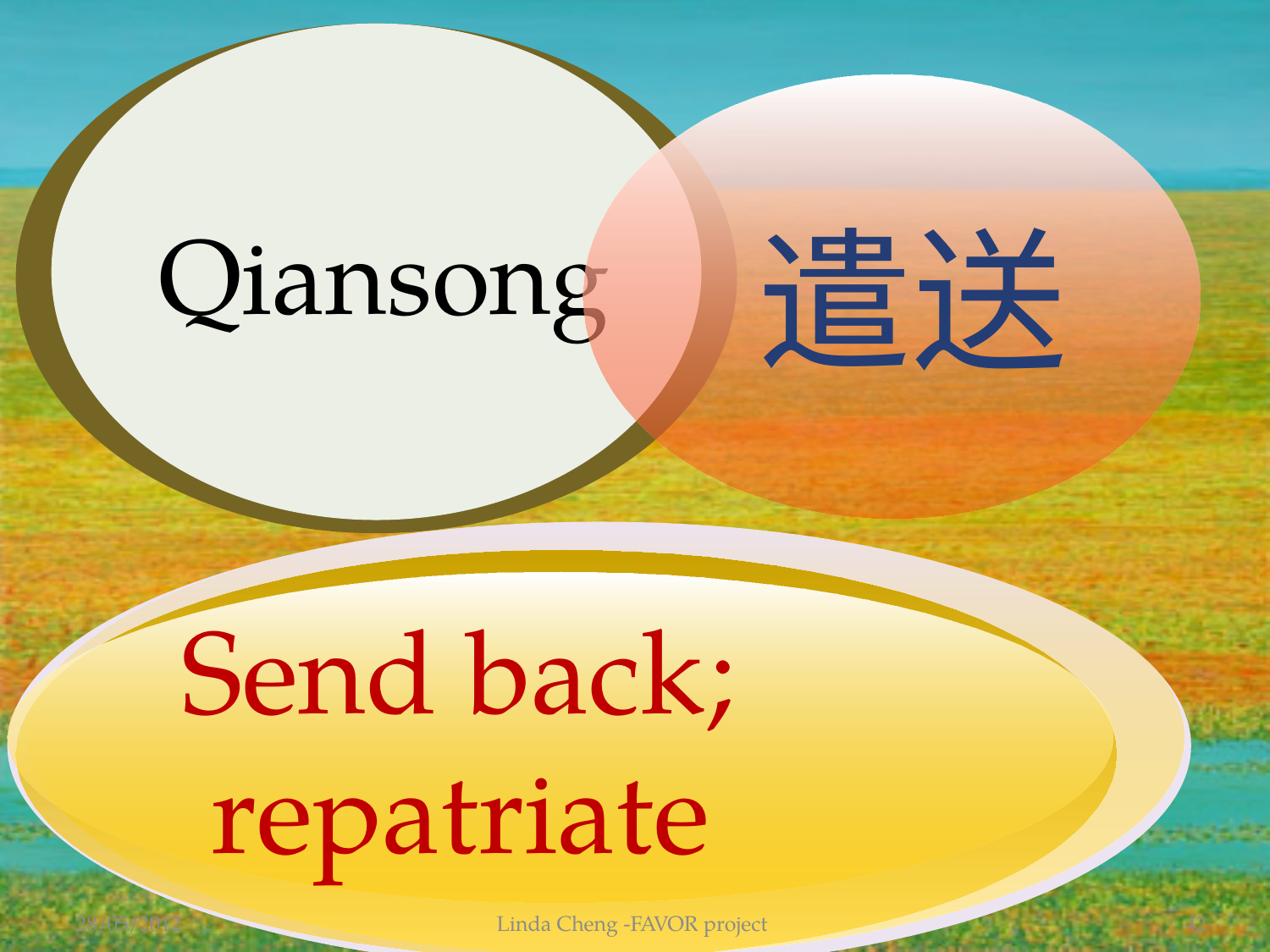

Qiansong
 遣送

Send back;
 repatriate
28/05/2012
Linda Cheng -FAVOR project
42